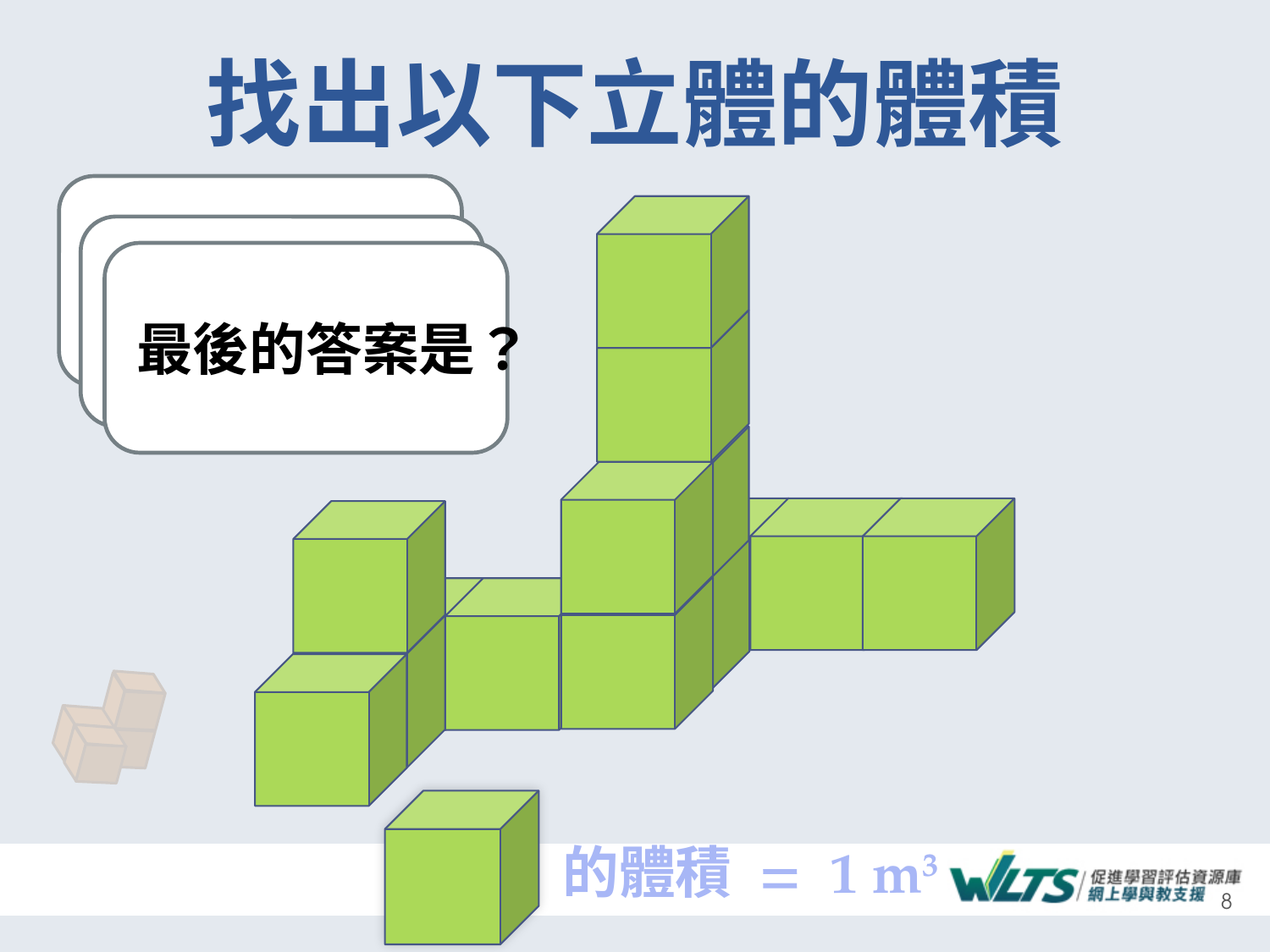

# 找出以下立體的體積
你認為答案是多少？

你需要重新數一數嗎？
最後的答案是？

的體積 =  1 m3
8